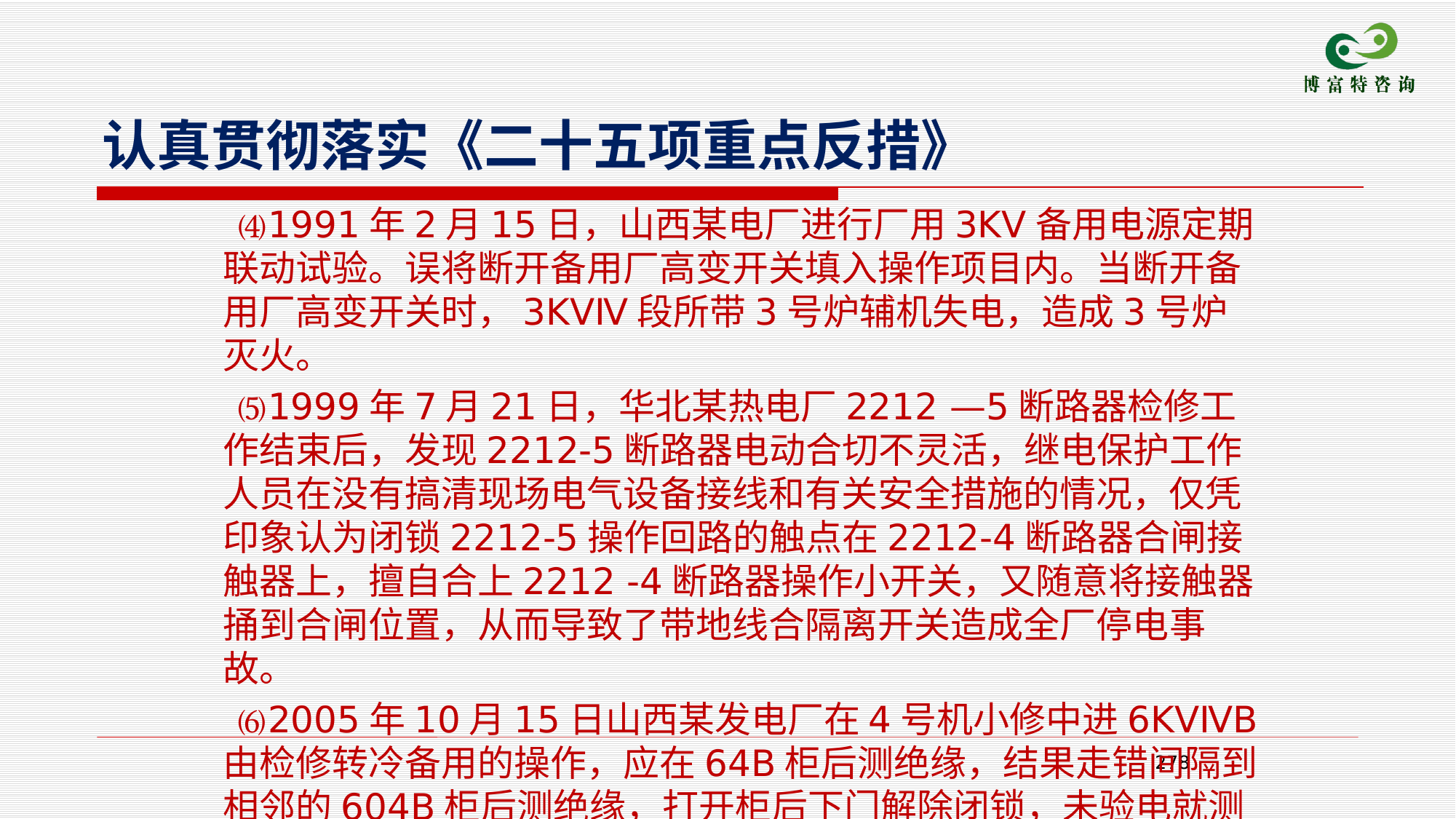

认真贯彻落实《二十五项重点反措》
      ⑷1991年2月15日，山西某电厂进行厂用3KV备用电源定期联动试验。误将断开备用厂高变开关填入操作项目内。当断开备用厂高变开关时，3KVⅣ段所带3号炉辅机失电，造成3号炉灭火。
      ⑸1999年7月21日，华北某热电厂2212 —5断路器检修工作结束后，发现2212-5断路器电动合切不灵活，继电保护工作人员在没有搞清现场电气设备接线和有关安全措施的情况，仅凭印象认为闭锁2212-5操作回路的触点在2212-4断路器合闸接触器上，擅自合上2212 -4断路器操作小开关，又随意将接触器捅到合闸位置，从而导致了带地线合隔离开关造成全厂停电事故。
      ⑹2005年10月15日山西某发电厂在4号机小修中进6KVⅣB由检修转冷备用的操作，应在64B柜后测绝缘，结果走错间隔到相邻的604B柜后测绝缘，打开柜后下门解除闭锁，未验电就测绝缘，造成短路放电，电弧烧伤操作人、监护人死亡。

278